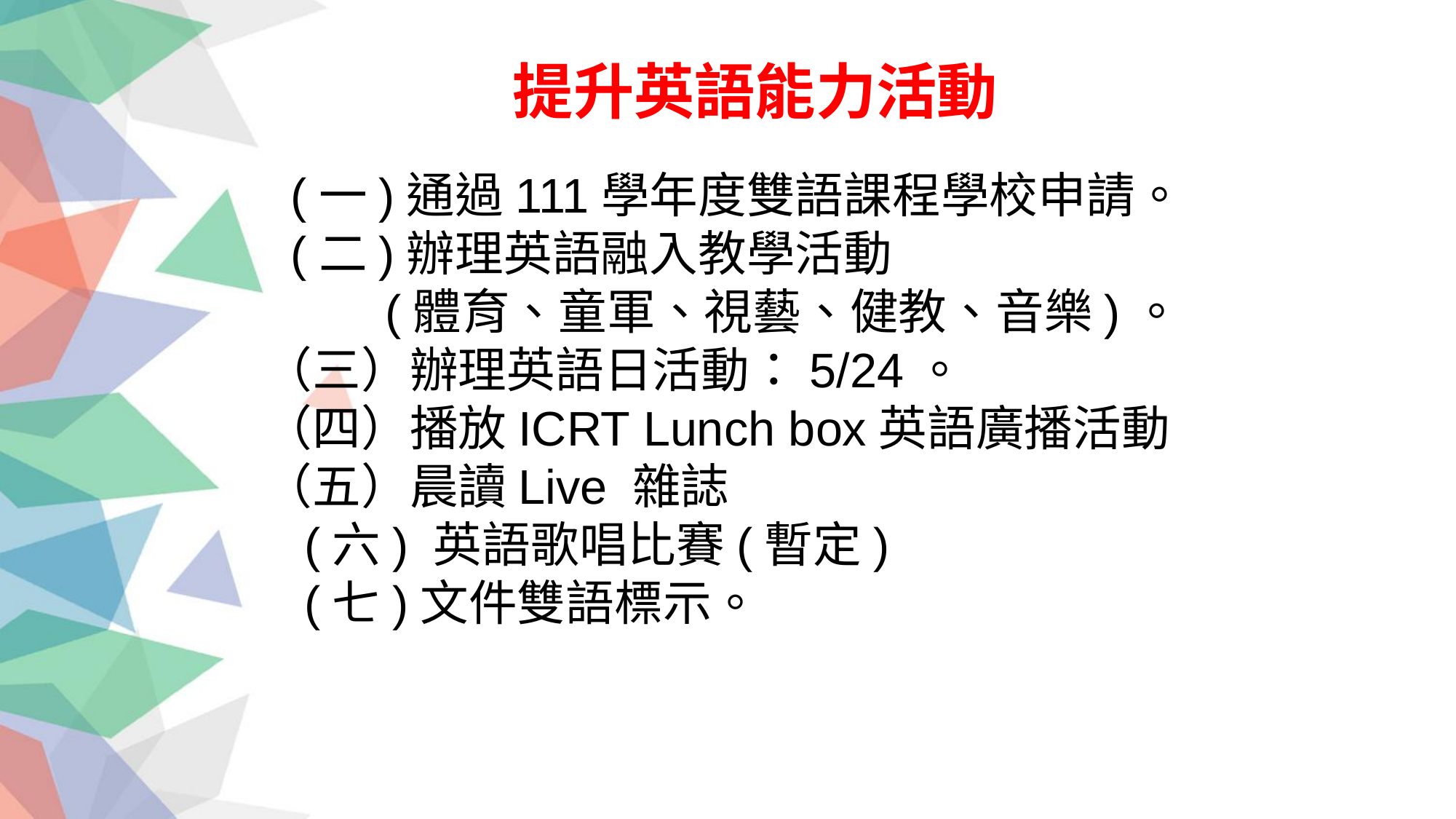

# 提升英語能力活動
  (一)通過111學年度雙語課程學校申請。
  (二)辦理英語融入教學活動
         (體育、童軍、視藝、健教、音樂)。
（三）辦理英語日活動：5/24。
（四）播放ICRT Lunch box英語廣播活動
（五）晨讀Live 雜誌
   (六) 英語歌唱比賽(暫定)
   (七)文件雙語標示。